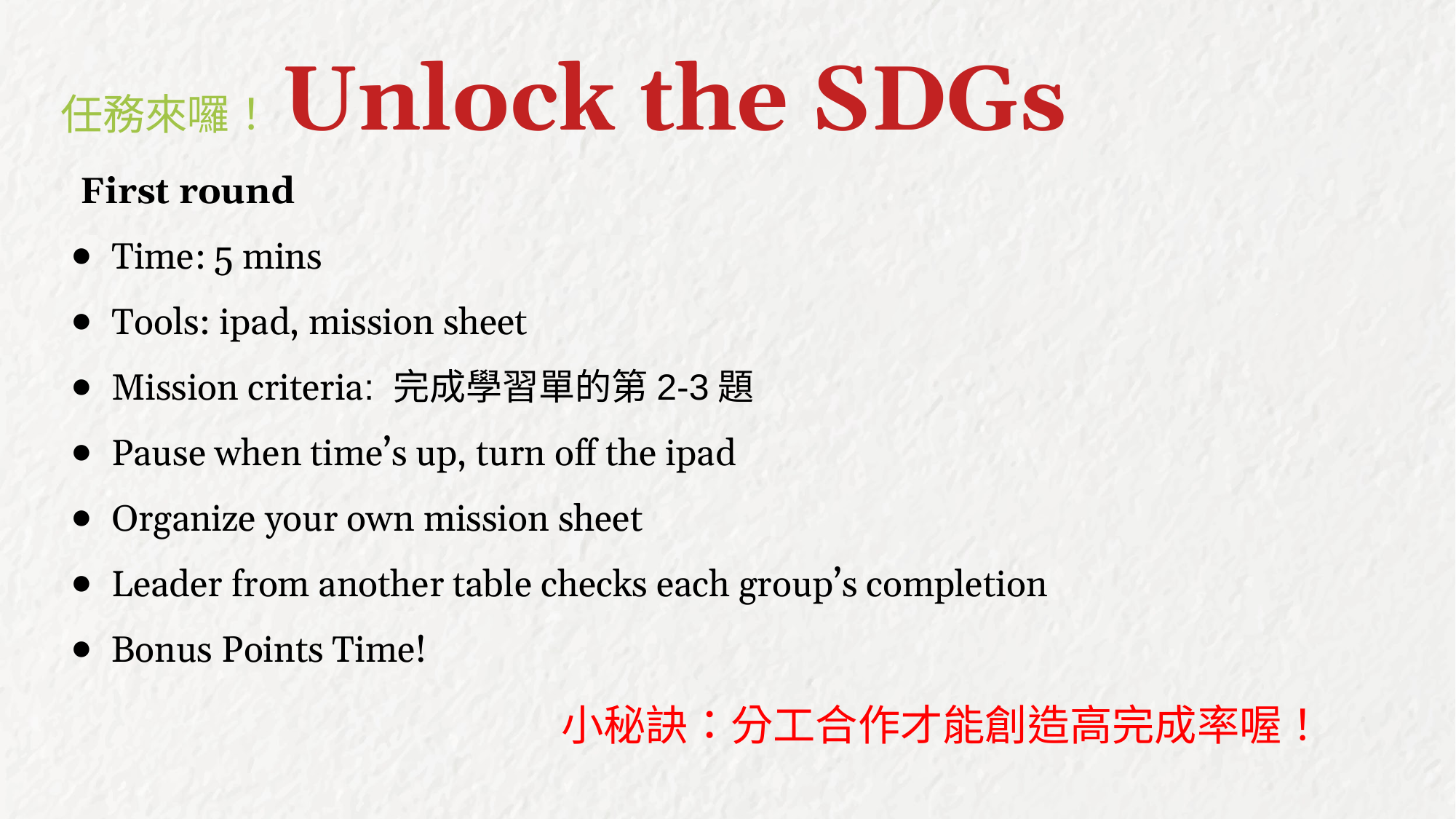

# 任務來囉！Unlock the SDGs
 First round
Time: 5 mins
Tools: ipad, mission sheet
Mission criteria: 完成學習單的第2-3題
Pause when time’s up, turn off the ipad
Organize your own mission sheet
Leader from another table checks each group’s completion
Bonus Points Time!

小秘訣：分工合作才能創造高完成率喔！